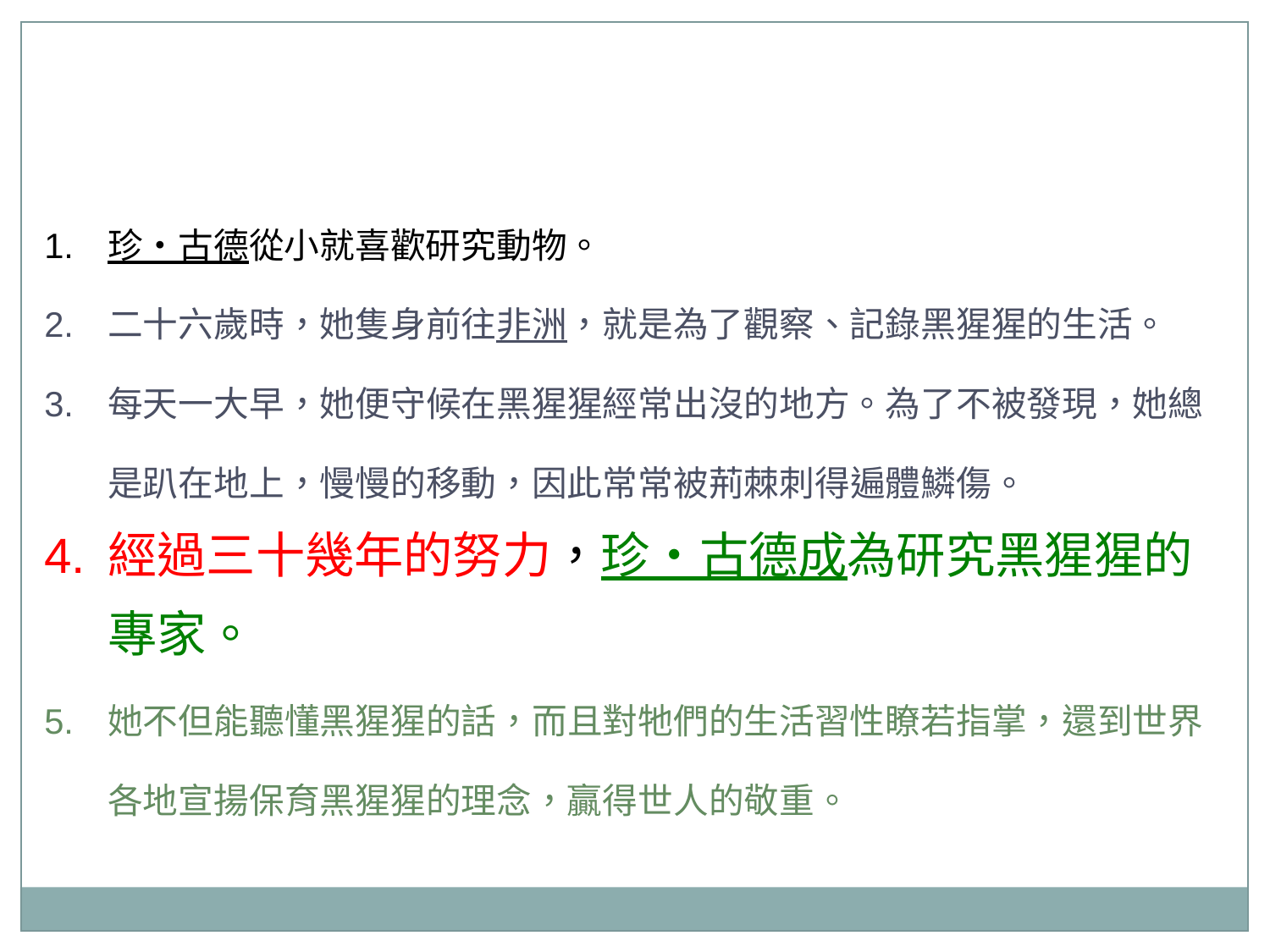

珍‧古德從小就喜歡研究動物。
二十六歲時，她隻身前往非洲，就是為了觀察、記錄黑猩猩的生活。
每天一大早，她便守候在黑猩猩經常出沒的地方。為了不被發現，她總是趴在地上，慢慢的移動，因此常常被荊棘刺得遍體鱗傷。
經過三十幾年的努力，珍‧古德成為研究黑猩猩的專家。
她不但能聽懂黑猩猩的話，而且對牠們的生活習性瞭若指掌，還到世界各地宣揚保育黑猩猩的理念，贏得世人的敬重。